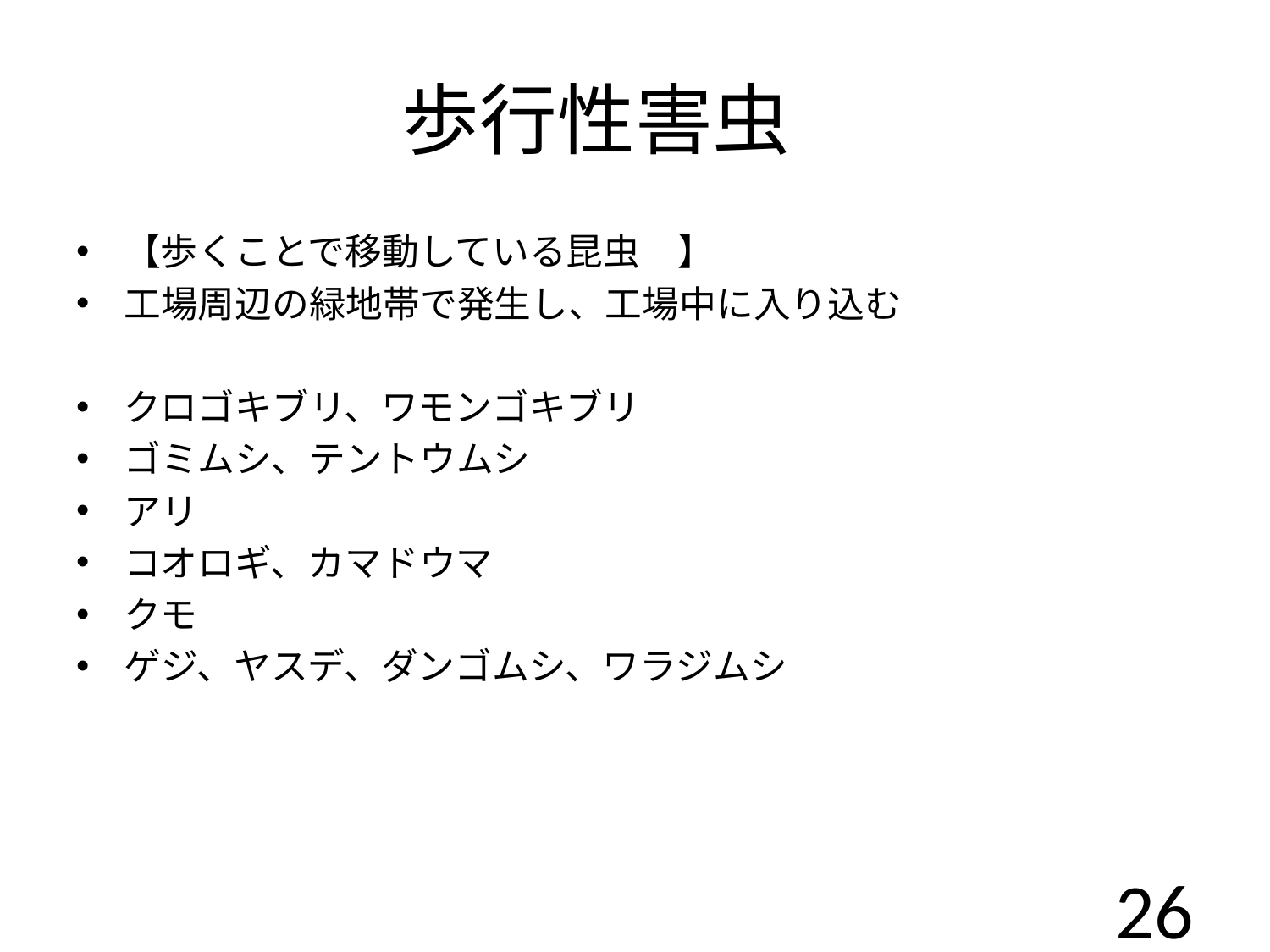

# 歩行性害虫
【歩くことで移動している昆虫　】
工場周辺の緑地帯で発生し、工場中に入り込む

クロゴキブリ、ワモンゴキブリ
ゴミムシ、テントウムシ
アリ
コオロギ、カマドウマ
クモ
ゲジ、ヤスデ、ダンゴムシ、ワラジムシ
26